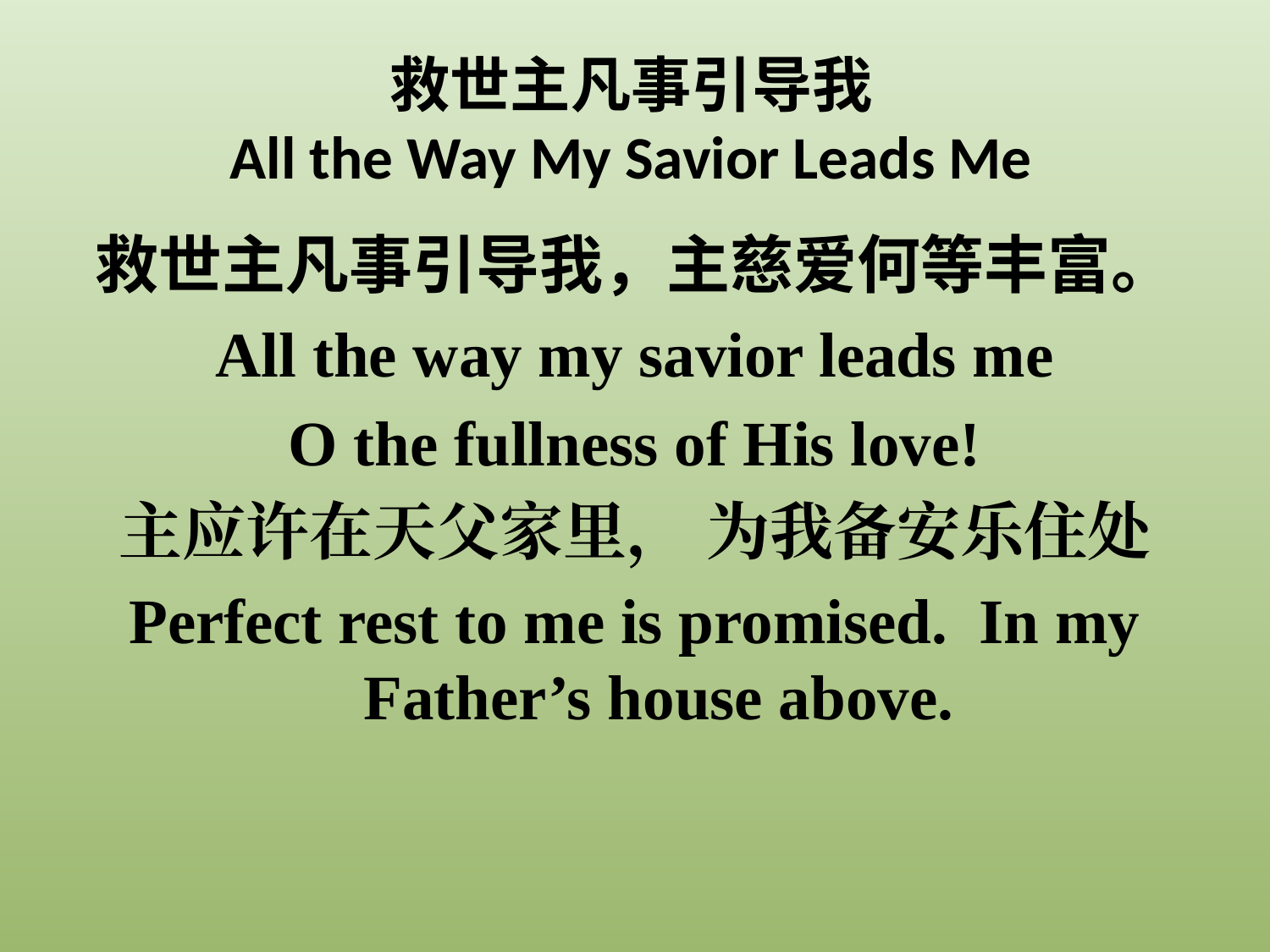

# 救世主凡事引导我 All the Way My Savior Leads Me
救世主凡事引导我，主慈爱何等丰富。
All the way my savior leads me
O the fullness of His love!
主应许在天父家里， 为我备安乐住处
Perfect rest to me is promised.  In my Father’s house above.